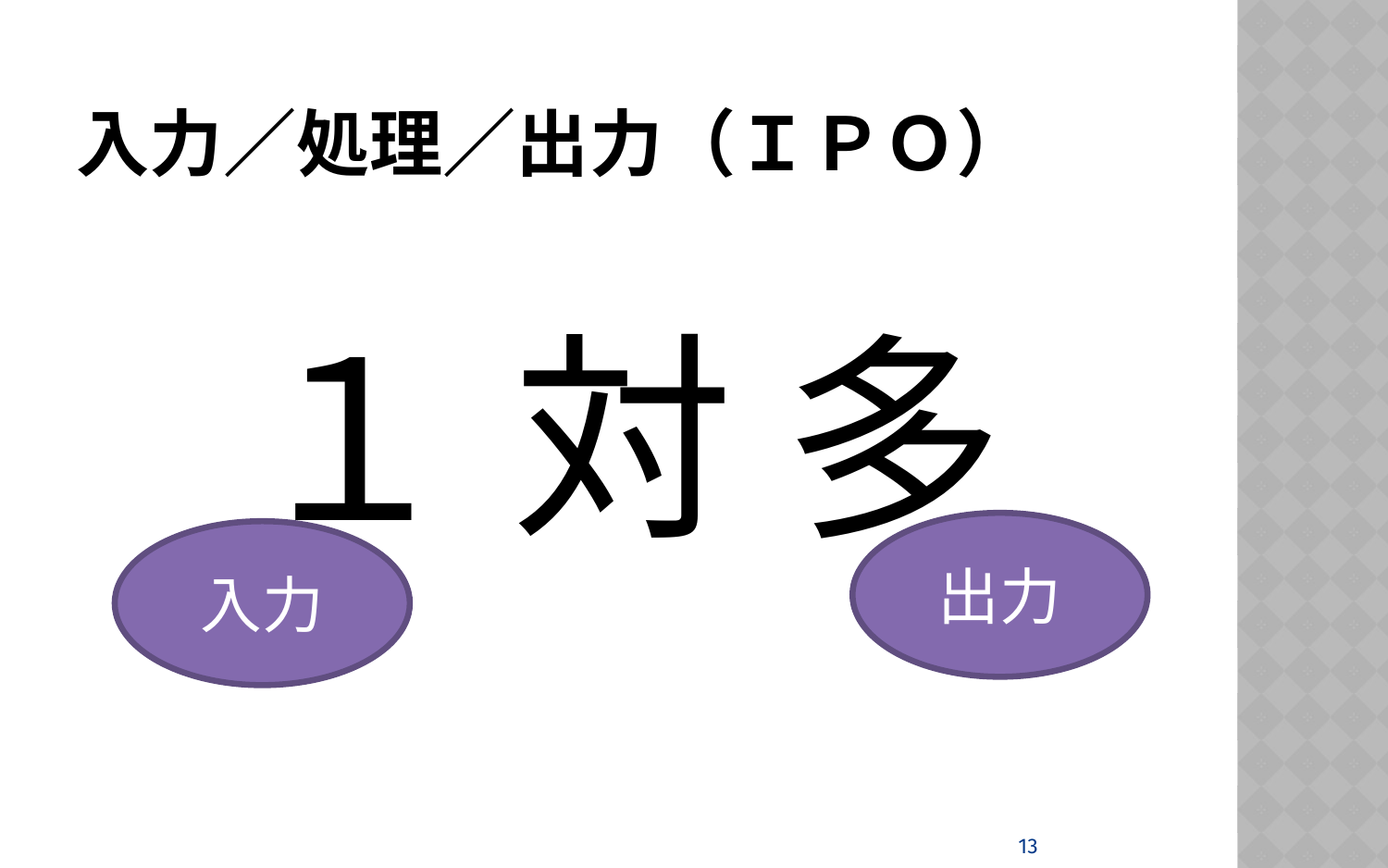

# 入力／処理／出力（ＩＰＯ）
１ 対 多
出力
入力
13